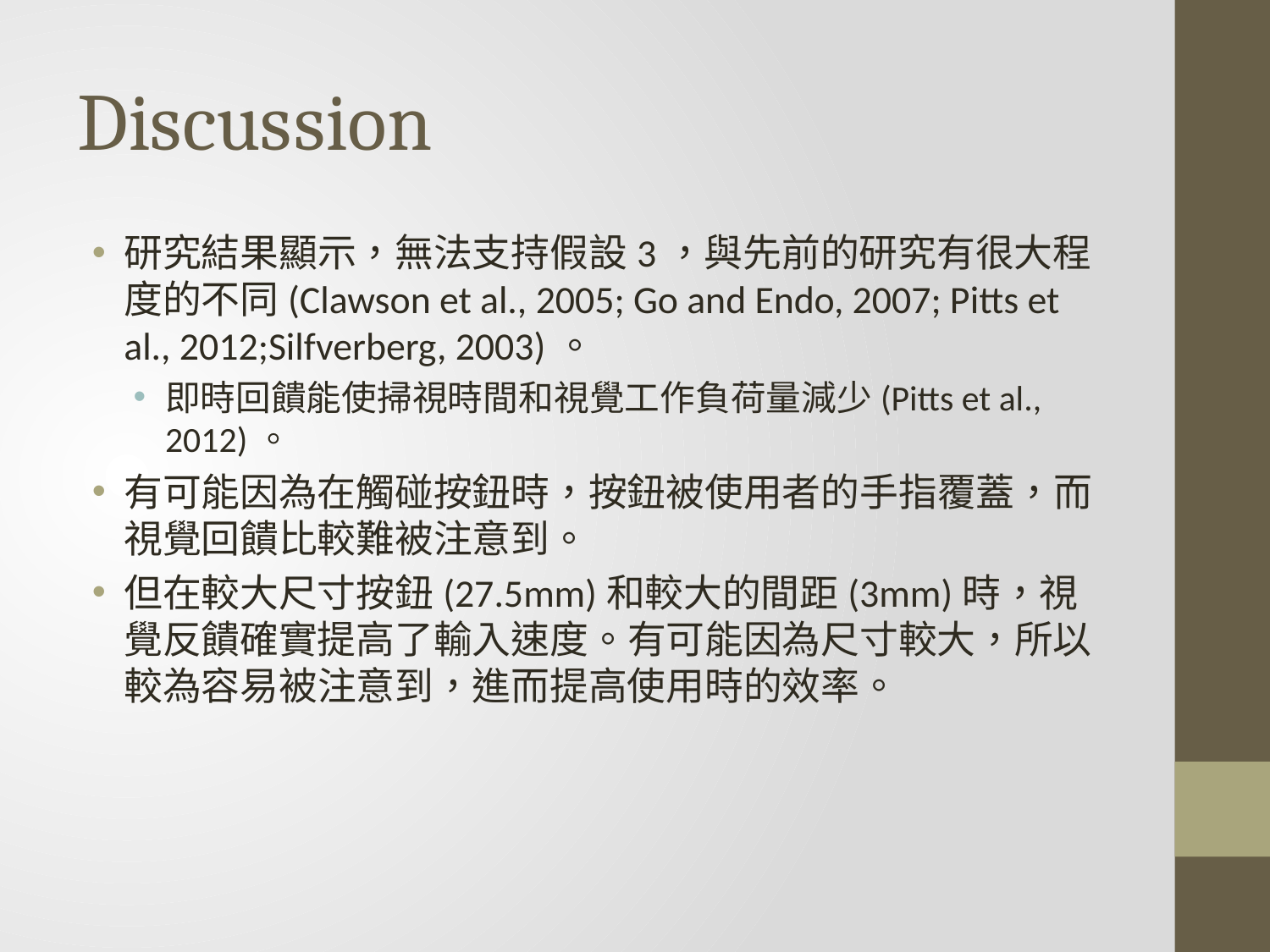

# Discussion
研究結果顯示，無法支持假設3，與先前的研究有很大程度的不同(Clawson et al., 2005; Go and Endo, 2007; Pitts et al., 2012;Silfverberg, 2003)。
即時回饋能使掃視時間和視覺工作負荷量減少(Pitts et al., 2012)。
有可能因為在觸碰按鈕時，按鈕被使用者的手指覆蓋，而視覺回饋比較難被注意到。
但在較大尺寸按鈕(27.5mm)和較大的間距(3mm)時，視覺反饋確實提高了輸入速度。有可能因為尺寸較大，所以較為容易被注意到，進而提高使用時的效率。